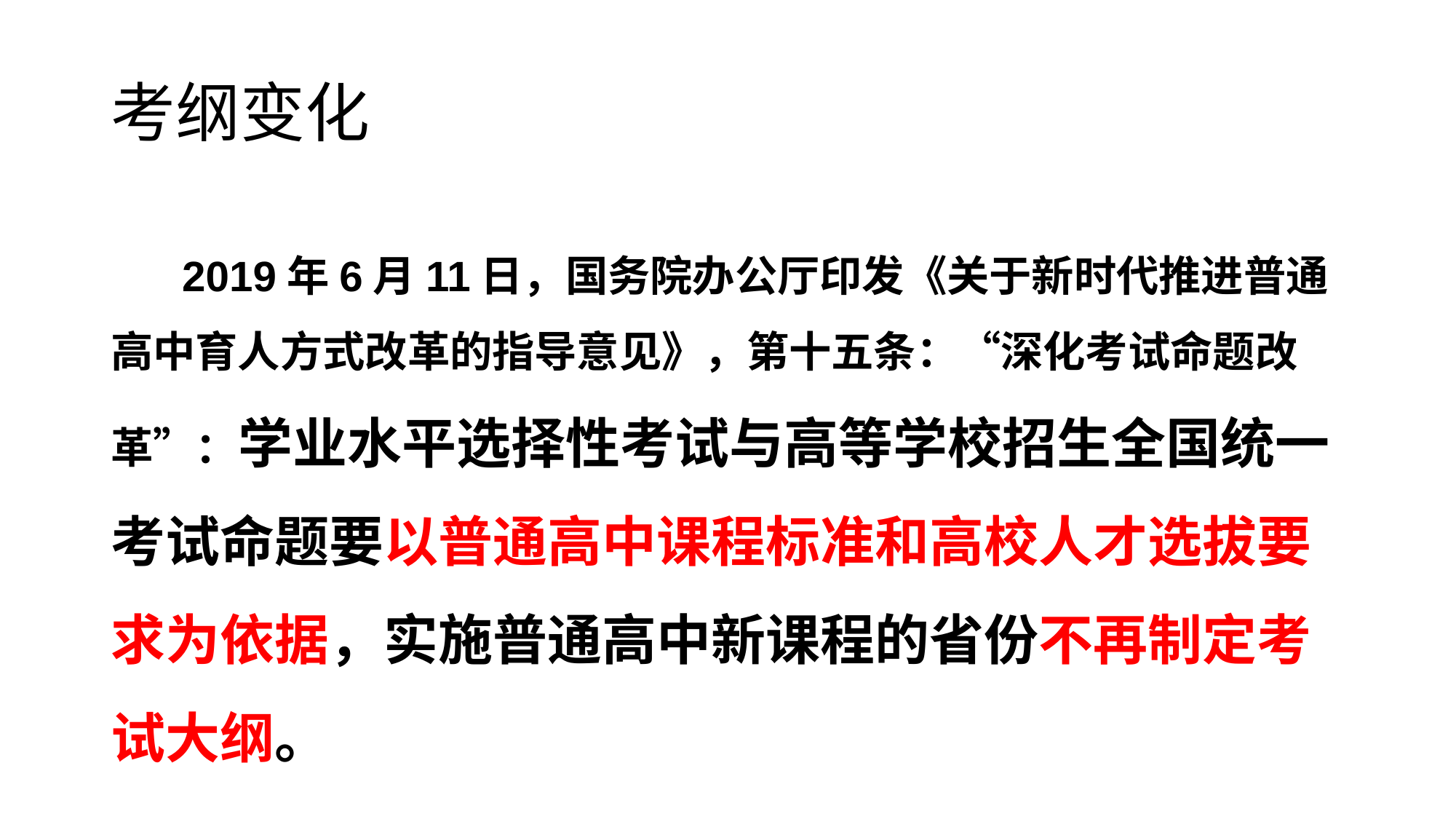

# 考纲变化
       2019年6月11日，国务院办公厅印发《关于新时代推进普通高中育人方式改革的指导意见》，第十五条：“深化考试命题改革”：学业水平选择性考试与高等学校招生全国统一考试命题要以普通高中课程标准和高校人才选拔要求为依据，实施普通高中新课程的省份不再制定考试大纲。